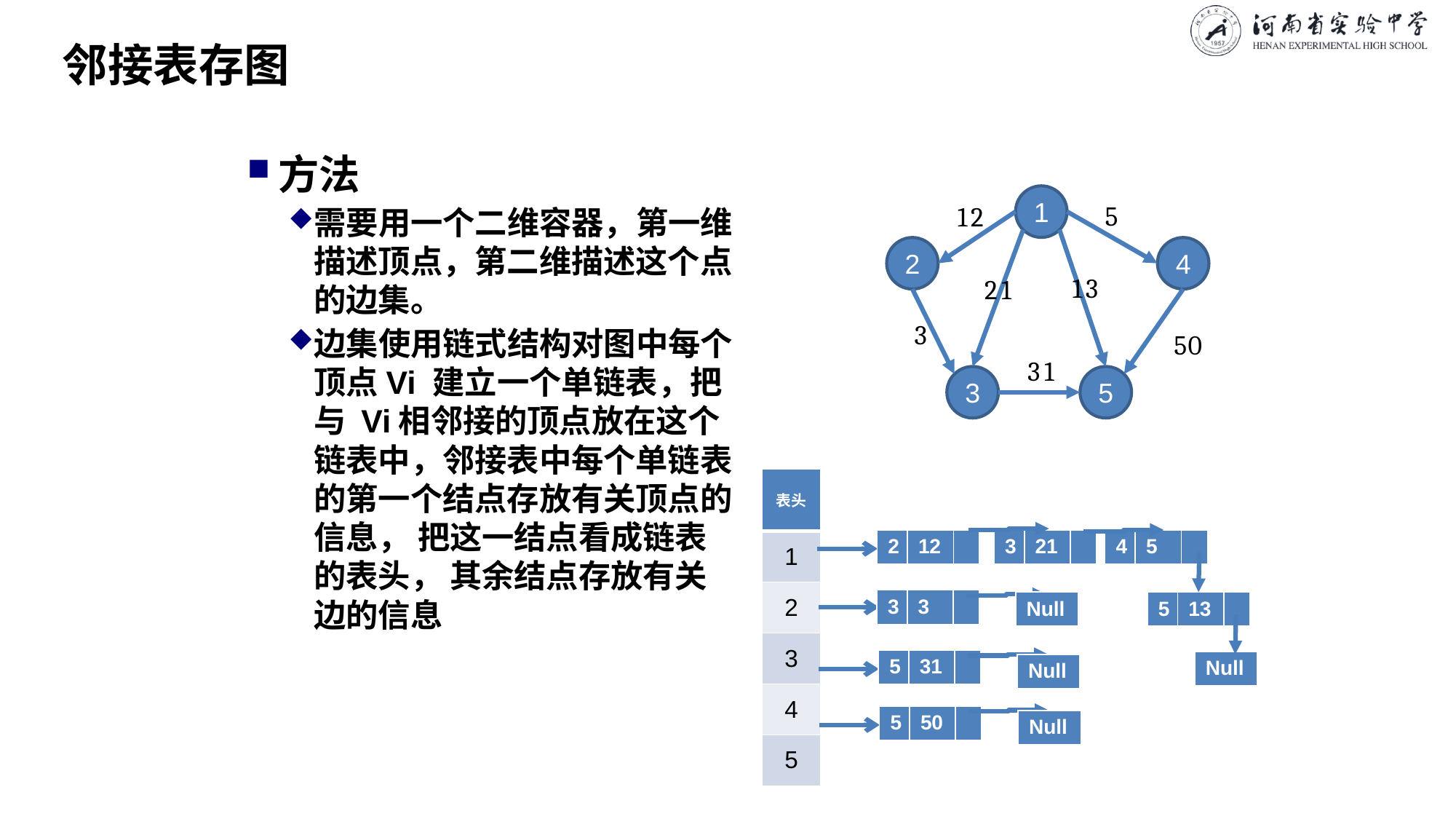

# 邻接表存图
方法
需要用一个二维容器，第一维描述顶点，第二维描述这个点的边集。
边集使用链式结构对图中每个顶点Vi 建立一个单链表，把与 Vi相邻接的顶点放在这个链表中，邻接表中每个单链表的第一个结点存放有关顶点的信息， 把这一结点看成链表的表头， 其余结点存放有关边的信息

1
5
12
2
4
13
21
3
50
31
3
5
| 表头 |
| --- |
| 1 |
| 2 |
| 3 |
| 4 |
| 5 |
| 2 | 12 |  |
| --- | --- | --- |
| 3 | 21 |  |
| --- | --- | --- |
| 4 | 5 |  |
| --- | --- | --- |
| 3 | 3 |  |
| --- | --- | --- |
| Null |
| --- |
| 5 | 13 |  |
| --- | --- | --- |
| 5 | 31 |  |
| --- | --- | --- |
| Null |
| --- |
| Null |
| --- |
| 5 | 50 |  |
| --- | --- | --- |
| Null |
| --- |